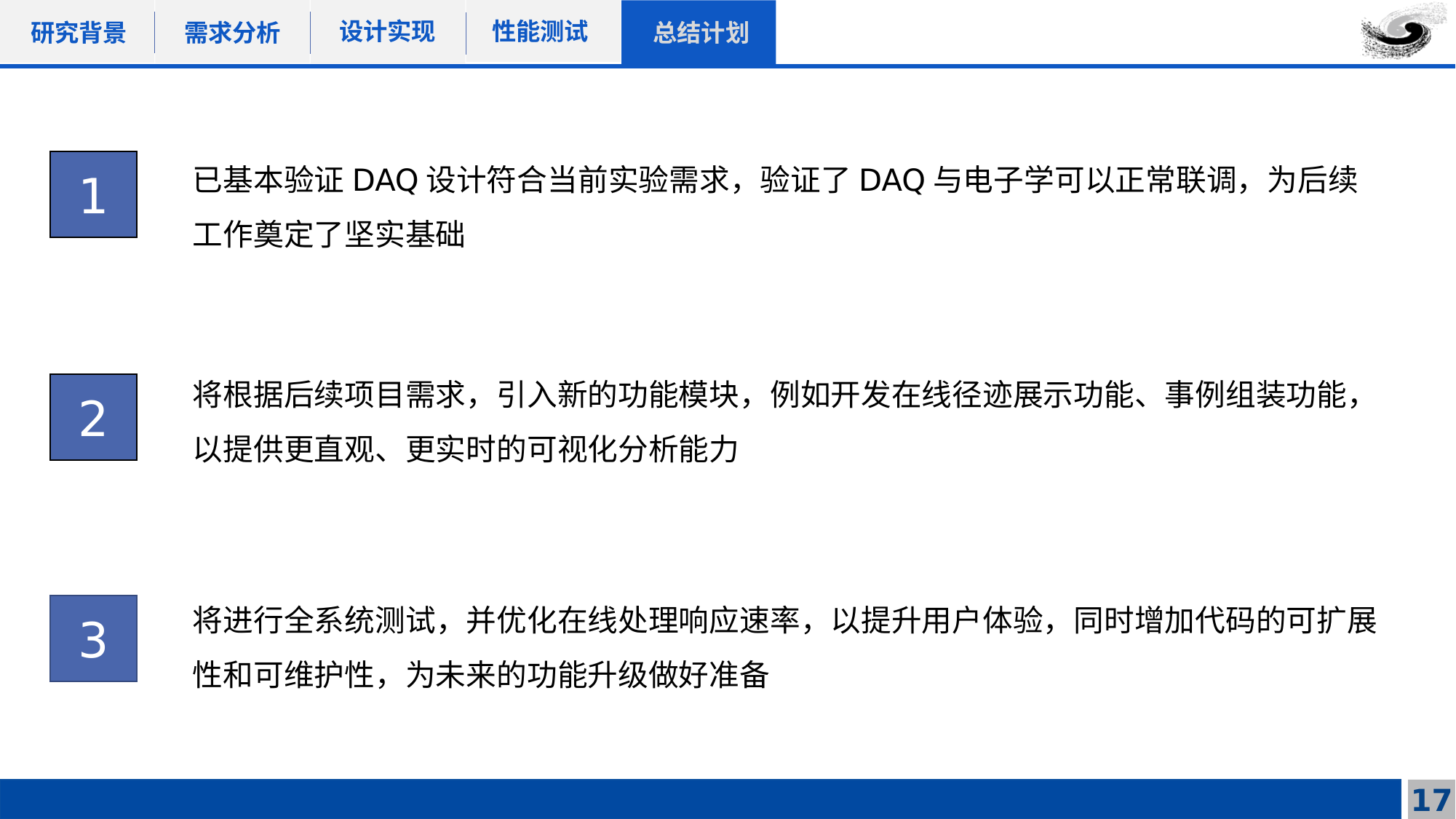

性能测试
设计实现
需求分析
总结计划
研究背景
已基本验证DAQ设计符合当前实验需求，验证了DAQ与电子学可以正常联调，为后续工作奠定了坚实基础
1
将根据后续项目需求，引入新的功能模块，例如开发在线径迹展示功能、事例组装功能，以提供更直观、更实时的可视化分析能力
2
将进行全系统测试，并优化在线处理响应速率，以提升用户体验，同时增加代码的可扩展性和可维护性，为未来的功能升级做好准备
3